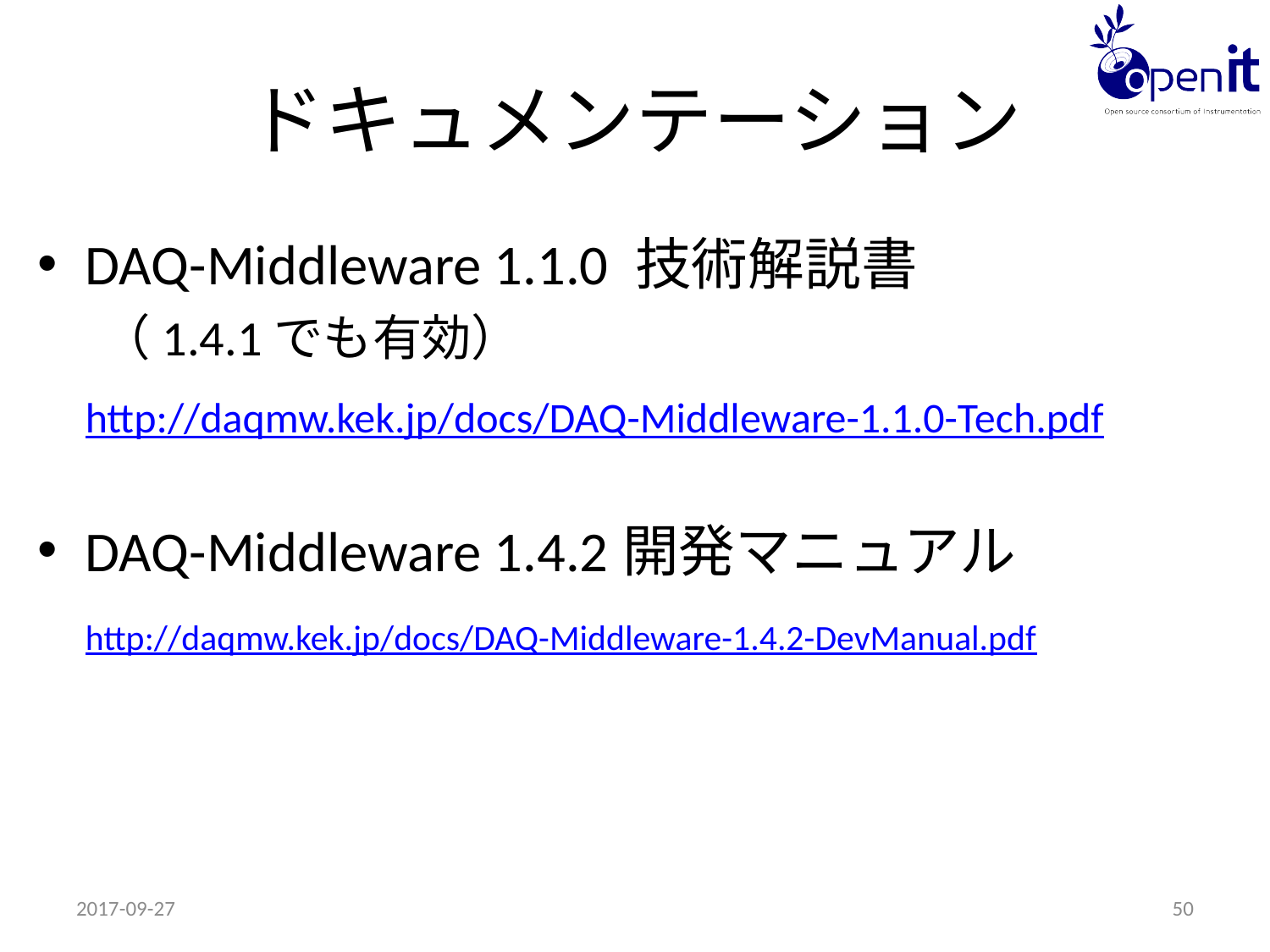

# ドキュメンテーション
DAQ-Middleware 1.1.0 技術解説書
（1.4.1でも有効）
	http://daqmw.kek.jp/docs/DAQ-Middleware-1.1.0-Tech.pdf

DAQ-Middleware 1.4.2開発マニュアル
	http://daqmw.kek.jp/docs/DAQ-Middleware-1.4.2-DevManual.pdf

2017-09-27
50